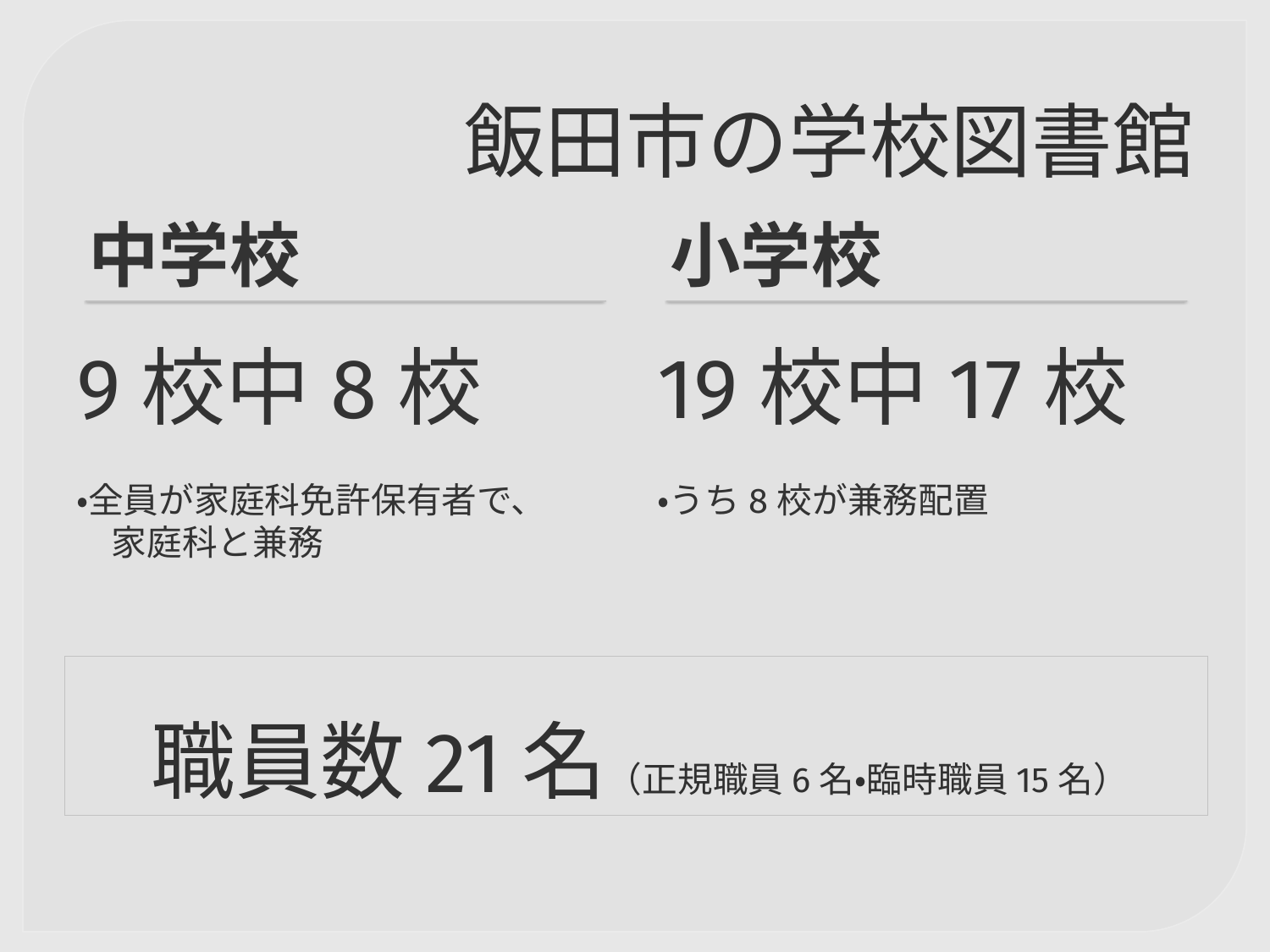

# 飯田市の学校図書館
中学校
小学校
9校中8校

・全員が家庭科免許保有者で、
　家庭科と兼務
19校中17校

・うち8校が兼務配置
職員数21名（正規職員6名・臨時職員15名）